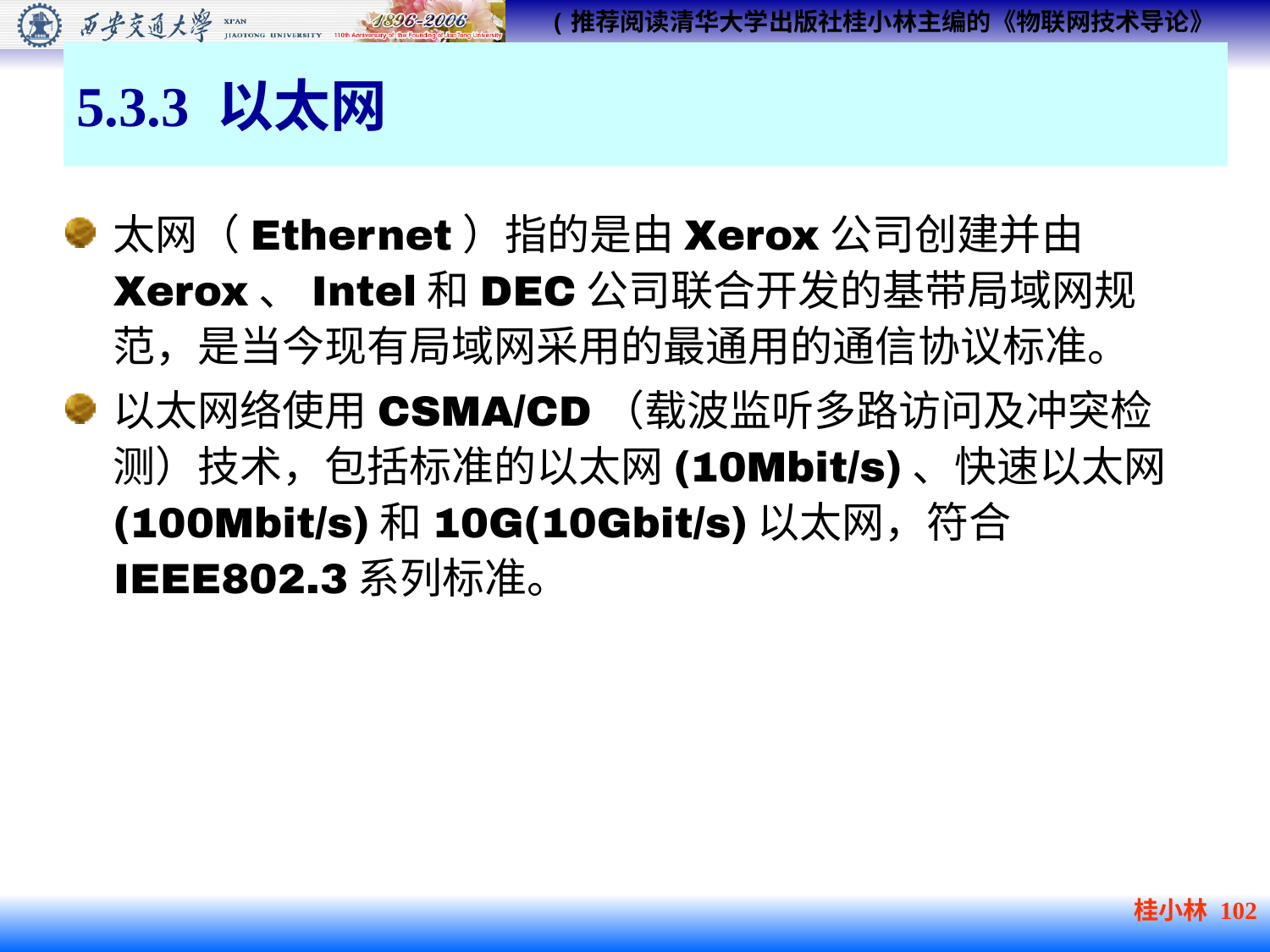

# 5.3.3 以太网
太网（Ethernet）指的是由Xerox公司创建并由Xerox、Intel和DEC公司联合开发的基带局域网规范，是当今现有局域网采用的最通用的通信协议标准。
以太网络使用CSMA/CD（载波监听多路访问及冲突检测）技术，包括标准的以太网(10Mbit/s)、快速以太网(100Mbit/s)和10G(10Gbit/s)以太网，符合IEEE802.3系列标准。
桂小林 102